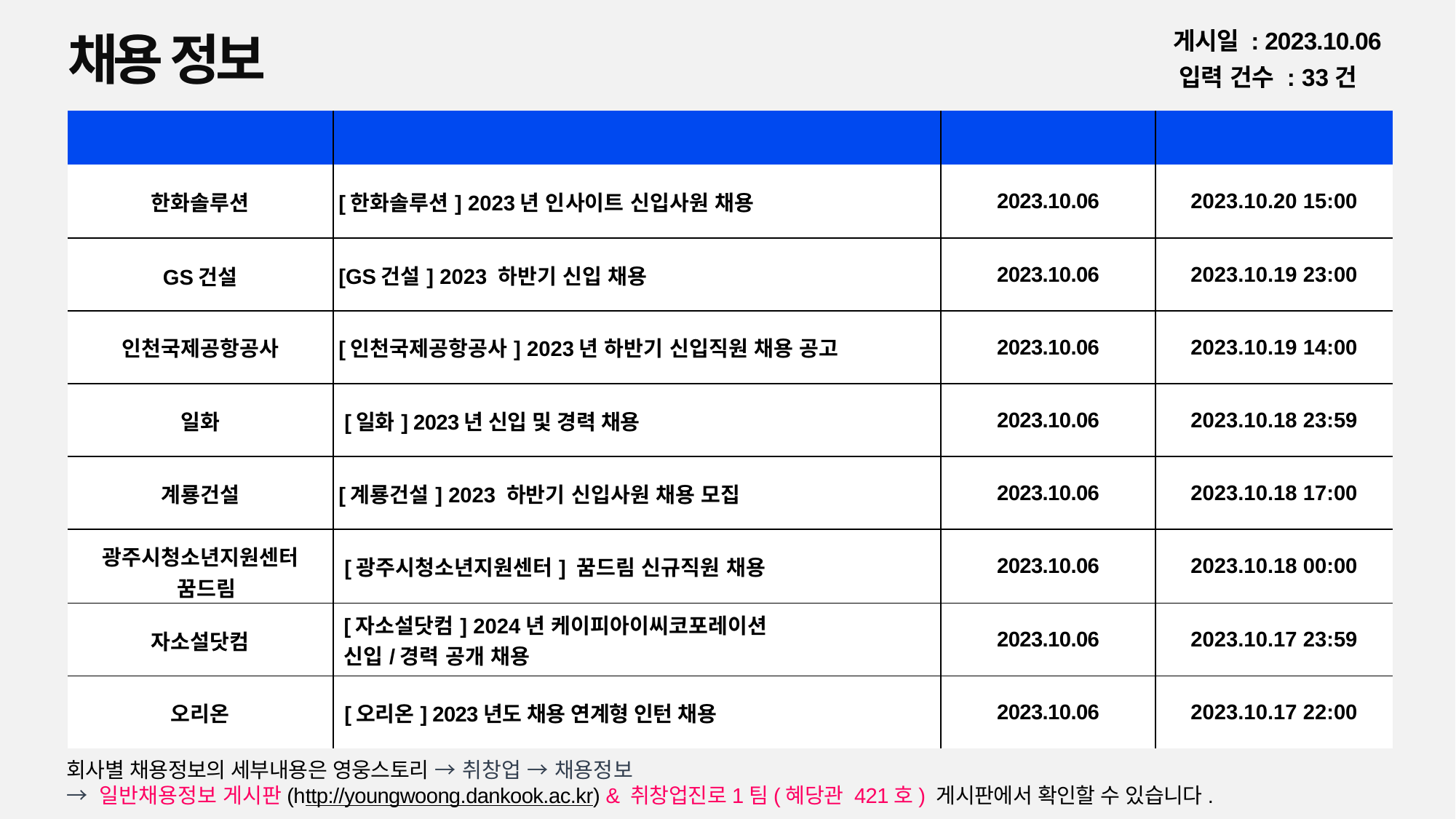

채용 정보
게시일 : 2023.10.06
입력 건수 : 33건
| 회사명 | 공고명 | 등록일 | 마감일 |
| --- | --- | --- | --- |
| 한화솔루션 | [한화솔루션] 2023년 인사이트 신입사원 채용 | 2023.10.06 | 2023.10.20 15:00 |
| GS건설 | [GS건설] 2023 하반기 신입 채용 | 2023.10.06 | 2023.10.19 23:00 |
| 인천국제공항공사 | [인천국제공항공사] 2023년 하반기 신입직원 채용 공고 | 2023.10.06 | 2023.10.19 14:00 |
| 일화 | [일화] 2023년 신입 및 경력 채용 | 2023.10.06 | 2023.10.18 23:59 |
| 계룡건설 | [계룡건설] 2023 하반기 신입사원 채용 모집 | 2023.10.06 | 2023.10.18 17:00 |
| 광주시청소년지원센터 꿈드림 | [광주시청소년지원센터] 꿈드림 신규직원 채용 | 2023.10.06 | 2023.10.18 00:00 |
| 자소설닷컴 | [자소설닷컴] 2024년 케이피아이씨코포레이션 신입/경력 공개 채용 | 2023.10.06 | 2023.10.17 23:59 |
| 오리온 | [오리온] 2023년도 채용 연계형 인턴 채용 | 2023.10.06 | 2023.10.17 22:00 |
회사별 채용정보의 세부내용은 영웅스토리 → 취창업 → 채용정보
→ 일반채용정보 게시판(http://youngwoong.dankook.ac.kr) & 취창업진로1팀(혜당관 421호) 게시판에서 확인할 수 있습니다.